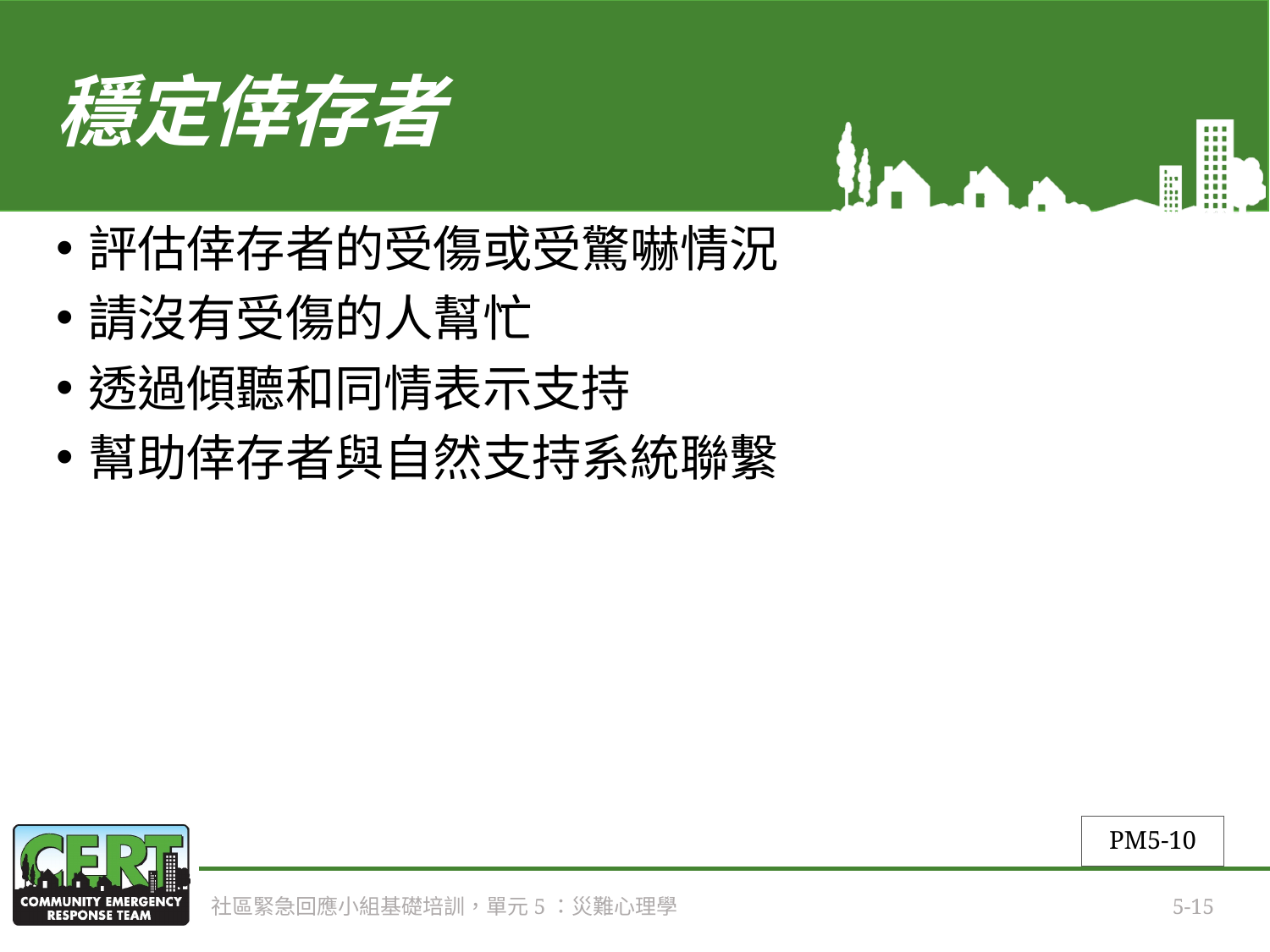

# 穩定倖存者
評估倖存者的受傷或受驚嚇情況
請沒有受傷的人幫忙
透過傾聽和同情表示支持
幫助倖存者與自然支持系統聯繫
PM5-10
社區緊急回應小組基礎培訓，單元5：災難心理學
5-15